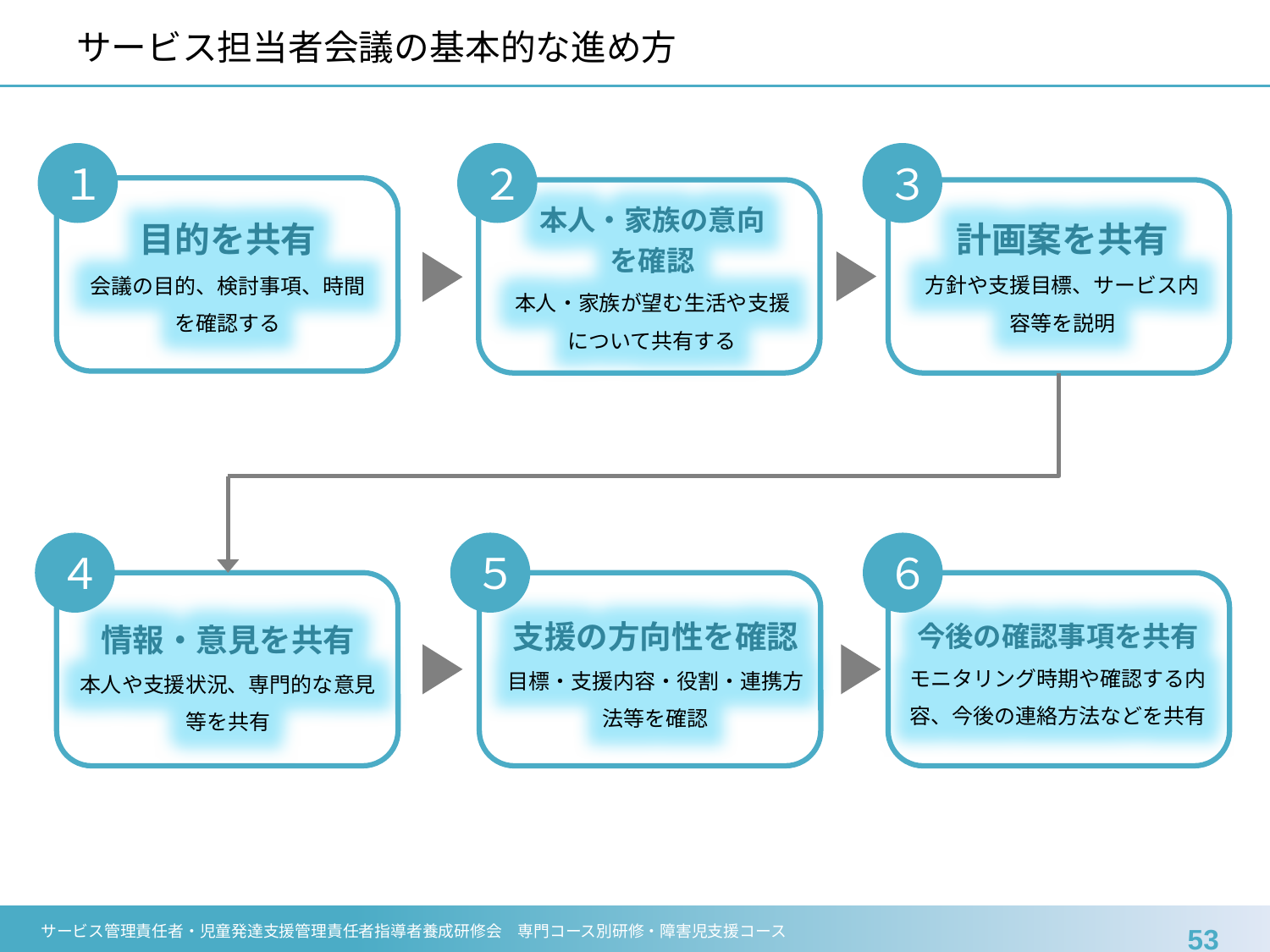

# サービス担当者会議の基本的な進め方
１
２
３
計画案を共有
方針や支援目標、サービス内容等を説明
目的を共有
会議の目的、検討事項、時間を確認する

本人・家族の意向
を確認
本人・家族が望む生活や支援について共有する

４
５
６

支援の方向性を確認
目標・支援内容・役割・連携方法等を確認
今後の確認事項を共有
モニタリング時期や確認する内容、今後の連絡方法などを共有
情報・意見を共有
本人や支援状況、専門的な意見等を共有